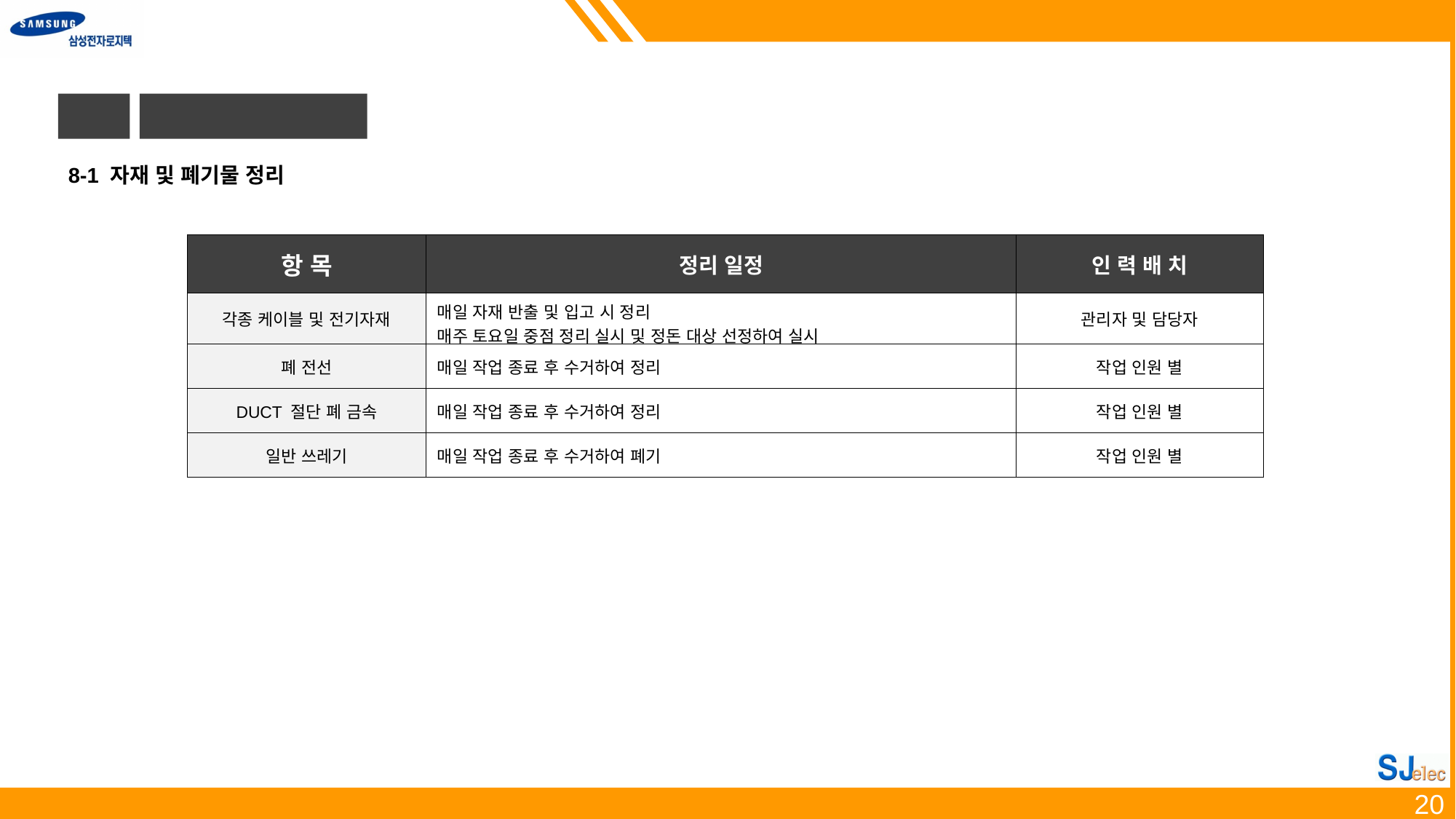

8
기타 안전관리
8-1 자재 및 폐기물 정리

| 항 목 | 정리 일정 | 인 력 배 치 |
| --- | --- | --- |
| 각종 케이블 및 전기자재 | 매일 자재 반출 및 입고 시 정리 매주 토요일 중점 정리 실시 및 정돈 대상 선정하여 실시 | 관리자 및 담당자 |
| 폐 전선 | 매일 작업 종료 후 수거하여 정리 | 작업 인원 별 |
| DUCT 절단 폐 금속 | 매일 작업 종료 후 수거하여 정리 | 작업 인원 별 |
| 일반 쓰레기 | 매일 작업 종료 후 수거하여 폐기 | 작업 인원 별 |